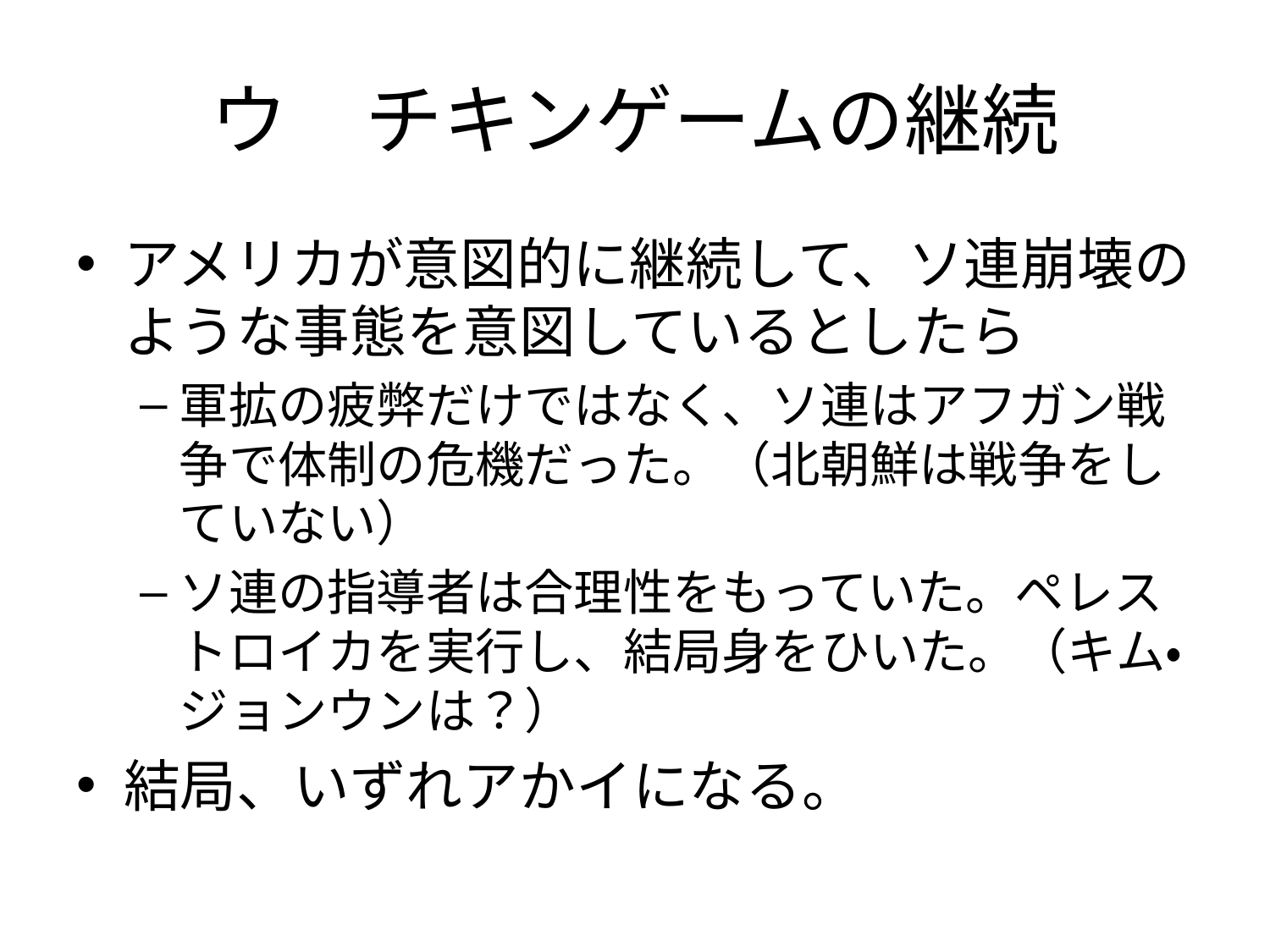

# ウ　チキンゲームの継続
アメリカが意図的に継続して、ソ連崩壊のような事態を意図しているとしたら
軍拡の疲弊だけではなく、ソ連はアフガン戦争で体制の危機だった。（北朝鮮は戦争をしていない）
ソ連の指導者は合理性をもっていた。ペレストロイカを実行し、結局身をひいた。（キム・ジョンウンは？）
結局、いずれアかイになる。